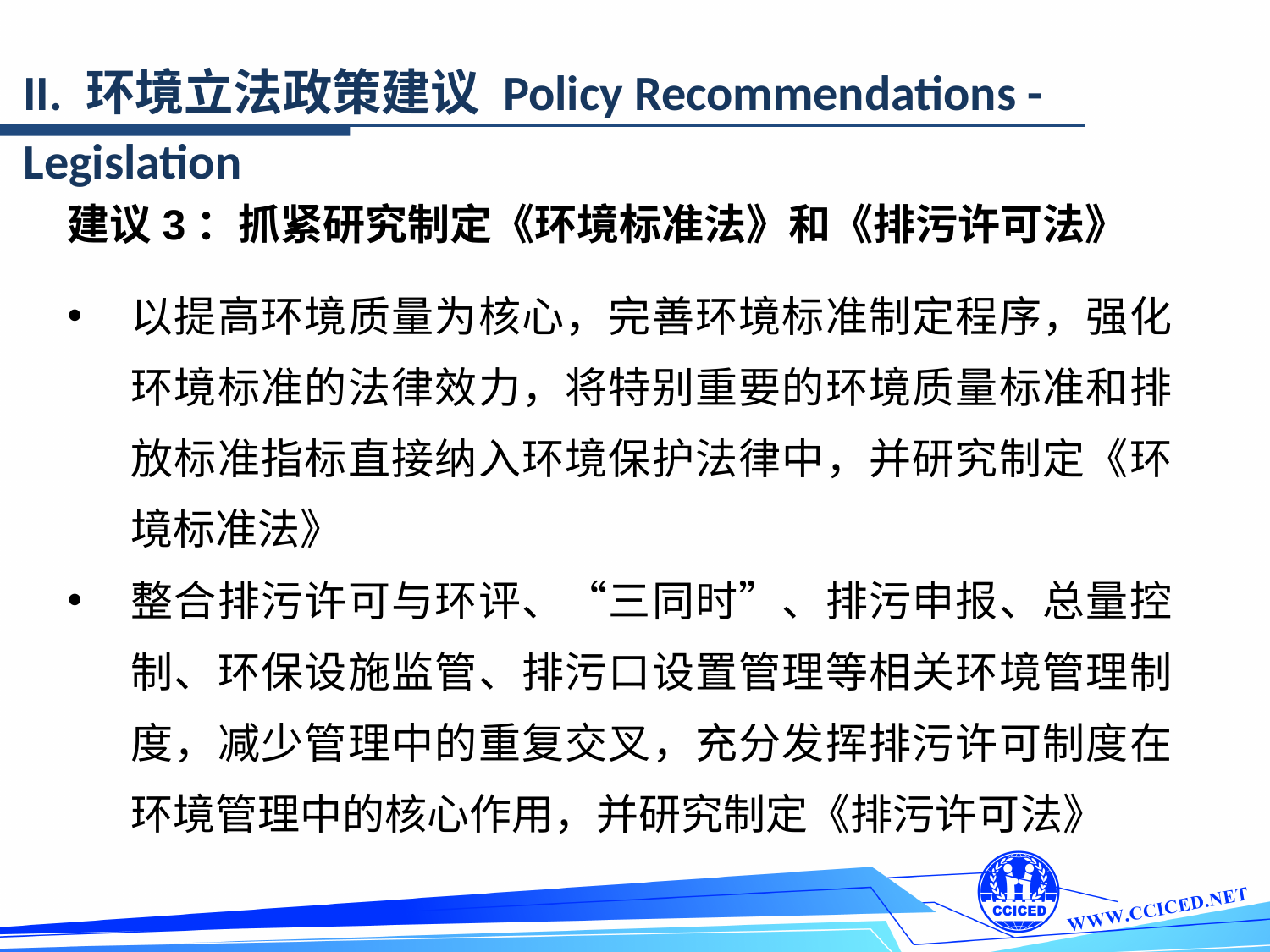

II. 环境立法政策建议 Policy Recommendations - Legislation
建议3：抓紧研究制定《环境标准法》和《排污许可法》
以提高环境质量为核心，完善环境标准制定程序，强化环境标准的法律效力，将特别重要的环境质量标准和排放标准指标直接纳入环境保护法律中，并研究制定《环境标准法》
整合排污许可与环评、“三同时”、排污申报、总量控制、环保设施监管、排污口设置管理等相关环境管理制度，减少管理中的重复交叉，充分发挥排污许可制度在环境管理中的核心作用，并研究制定《排污许可法》